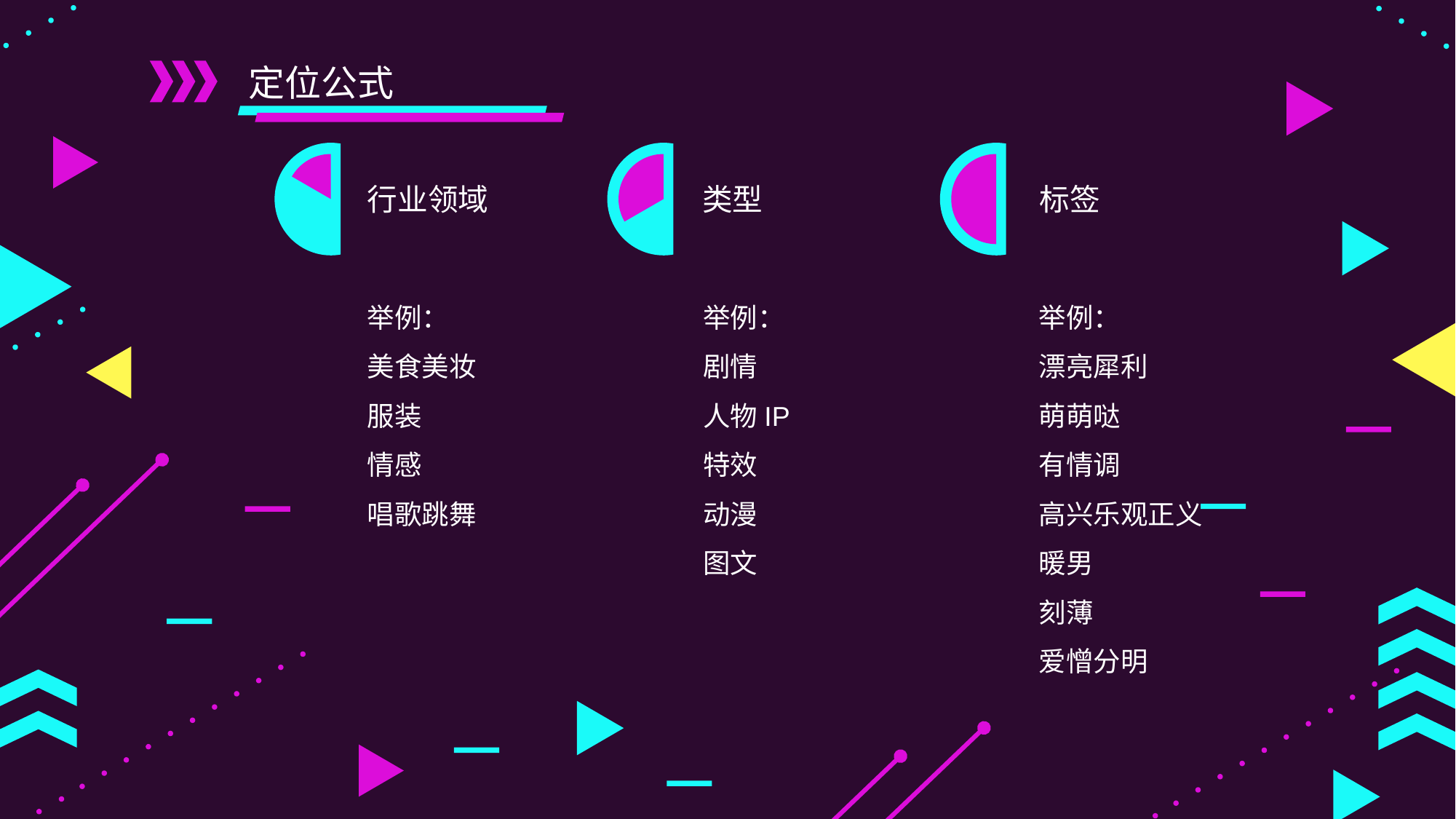

定位公式

行业领域
类型
标签

举例：
美食美妆
服装
情感
唱歌跳舞
举例：
剧情
人物IP
特效
动漫
图文
举例：
漂亮犀利
萌萌哒
有情调
高兴乐观正义 暖男
刻薄
爱憎分明